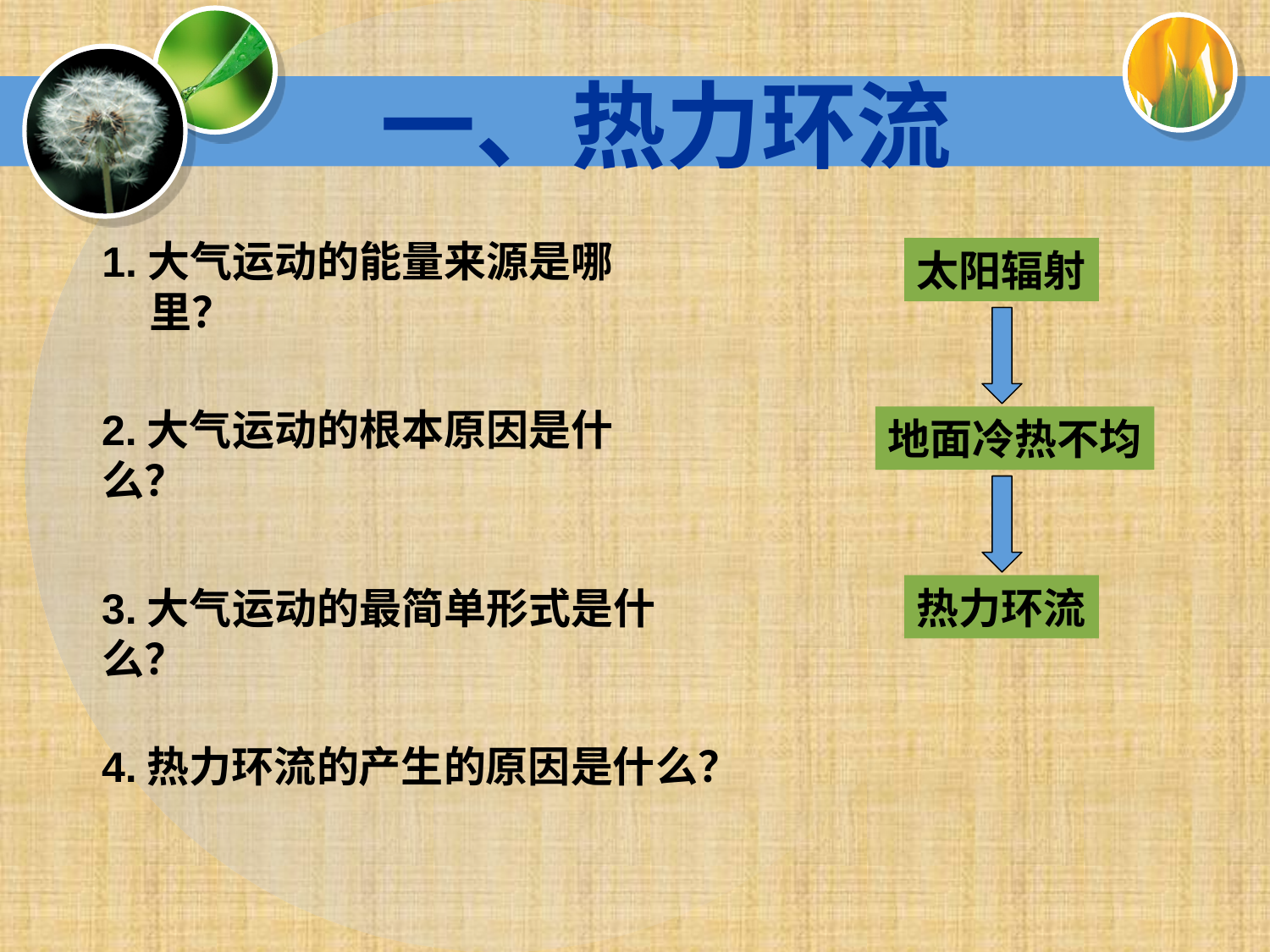

# 一、热力环流
1.大气运动的能量来源是哪里？
太阳辐射

2.大气运动的根本原因是什么？
地面冷热不均

3.大气运动的最简单形式是什么？
热力环流
4.热力环流的产生的原因是什么？